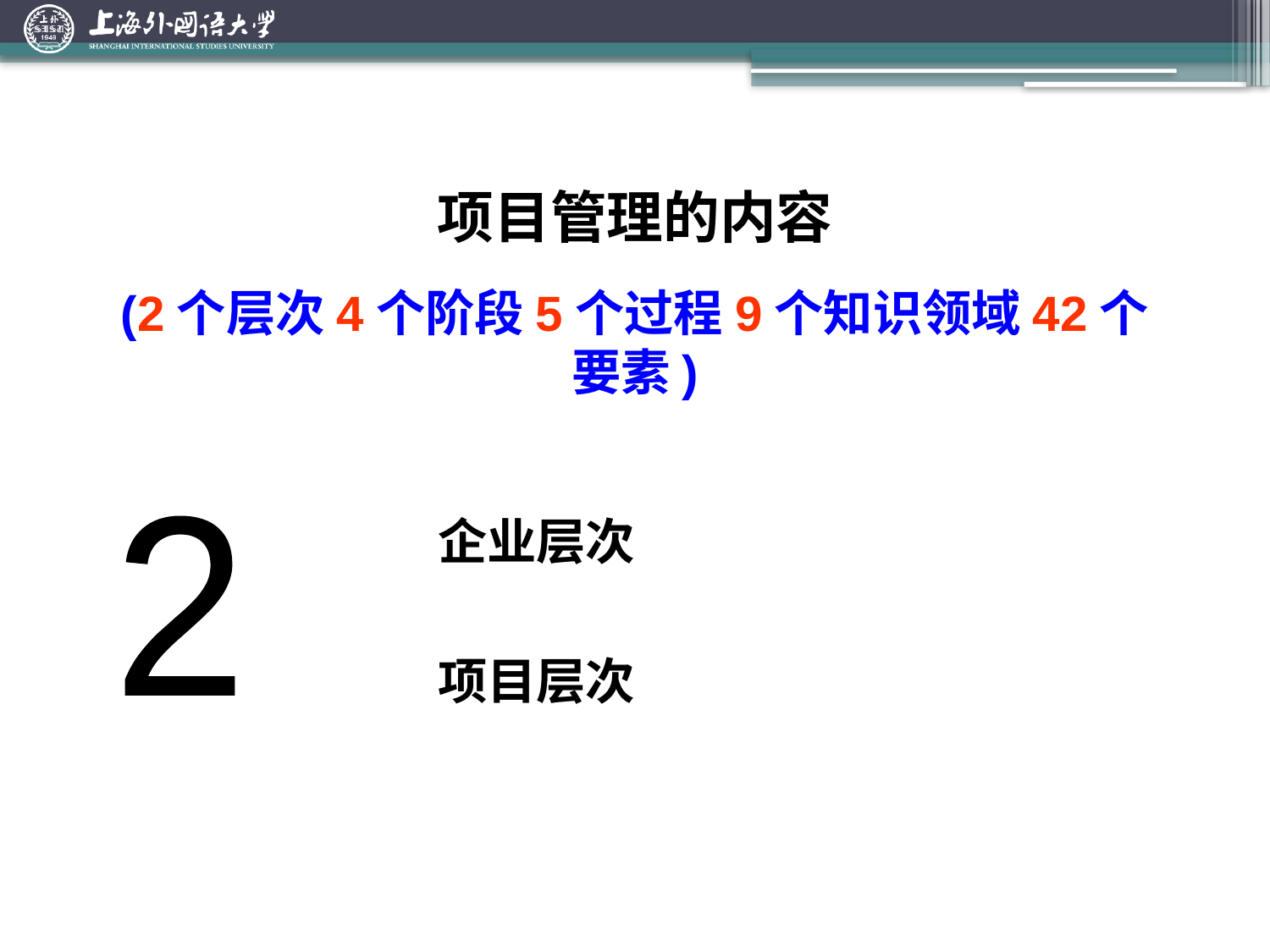

项目管理的内容
(2个层次4个阶段5个过程9个知识领域42个要素)
企业层次
2
项目层次